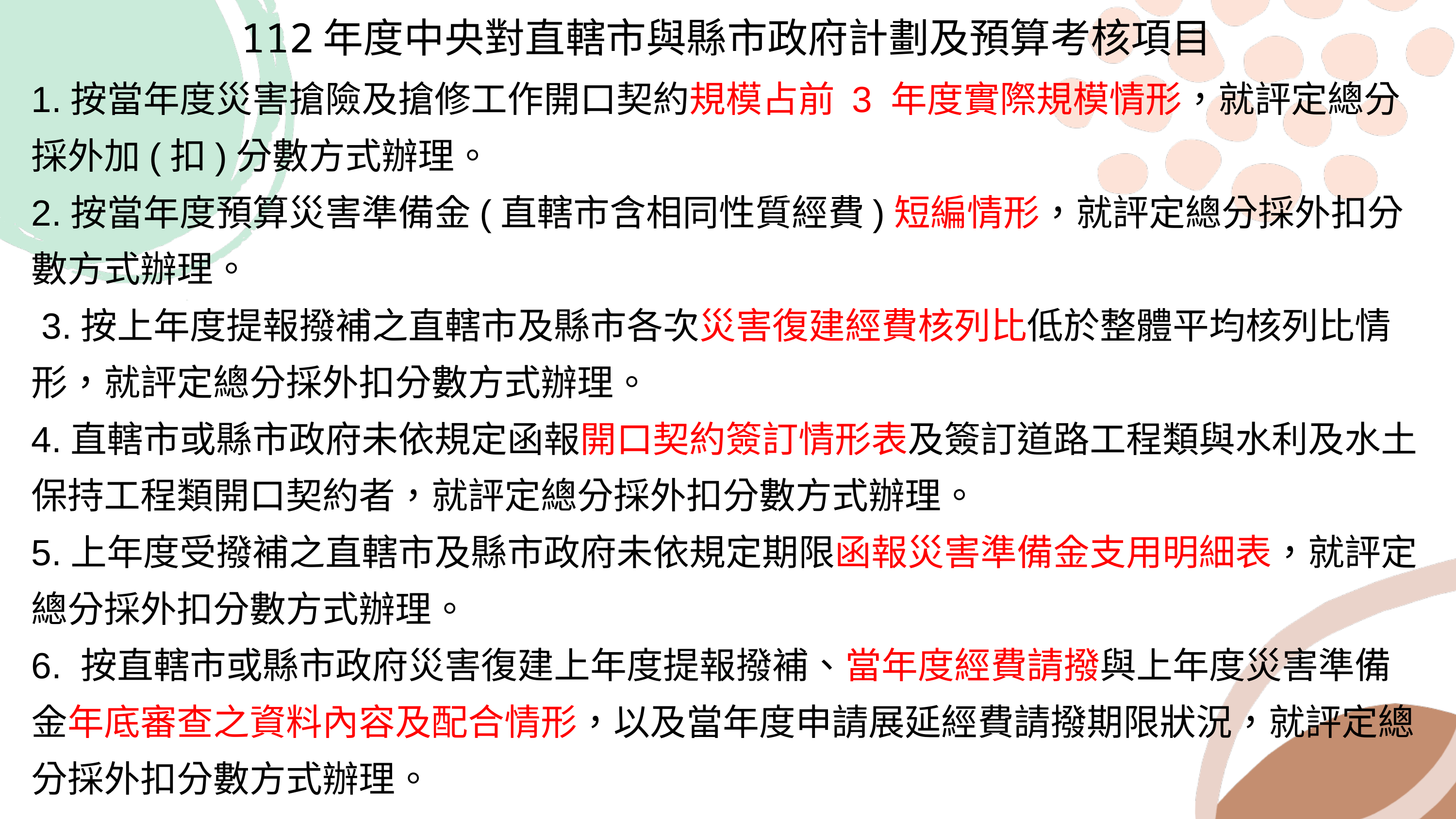

112年度中央對直轄市與縣市政府計劃及預算考核項目

1.按當年度災害搶險及搶修工作開口契約規模占前 3 年度實際規模情形，就評定總分採外加(扣)分數方式辦理。
2.按當年度預算災害準備金(直轄市含相同性質經費)短編情形，就評定總分採外扣分數方式辦理。
 3.按上年度提報撥補之直轄市及縣市各次災害復建經費核列比低於整體平均核列比情形，就評定總分採外扣分數方式辦理。
4.直轄市或縣市政府未依規定函報開口契約簽訂情形表及簽訂道路工程類與水利及水土保持工程類開口契約者，就評定總分採外扣分數方式辦理。
5.上年度受撥補之直轄市及縣市政府未依規定期限函報災害準備金支用明細表，就評定總分採外扣分數方式辦理。
6. 按直轄市或縣市政府災害復建上年度提報撥補、當年度經費請撥與上年度災害準備金年底審查之資料內容及配合情形，以及當年度申請展延經費請撥期限狀況，就評定總分採外扣分數方式辦理。